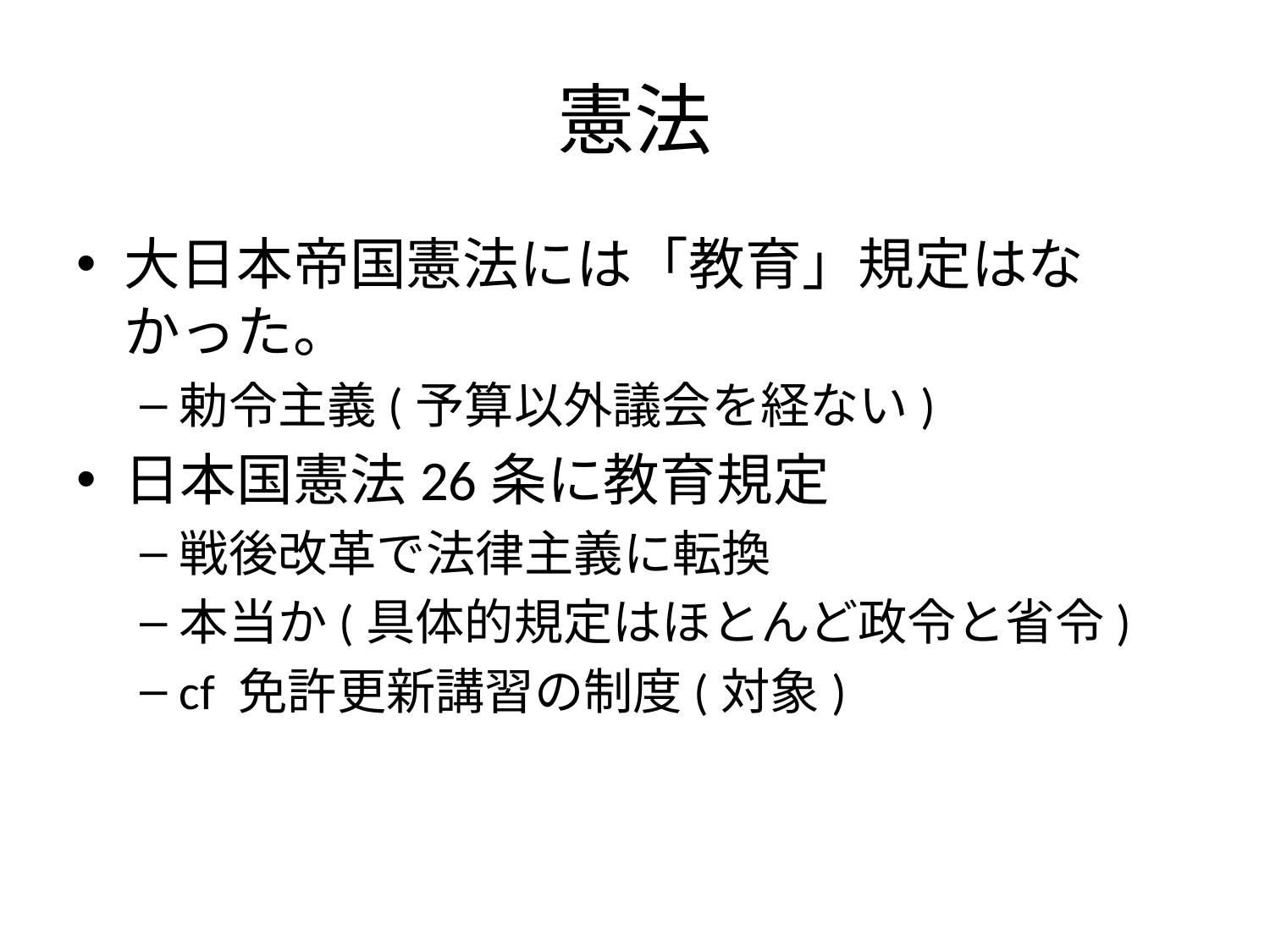

# 憲法
大日本帝国憲法には「教育」規定はなかった。
勅令主義(予算以外議会を経ない)
日本国憲法26条に教育規定
戦後改革で法律主義に転換
本当か(具体的規定はほとんど政令と省令)
cf 免許更新講習の制度(対象)